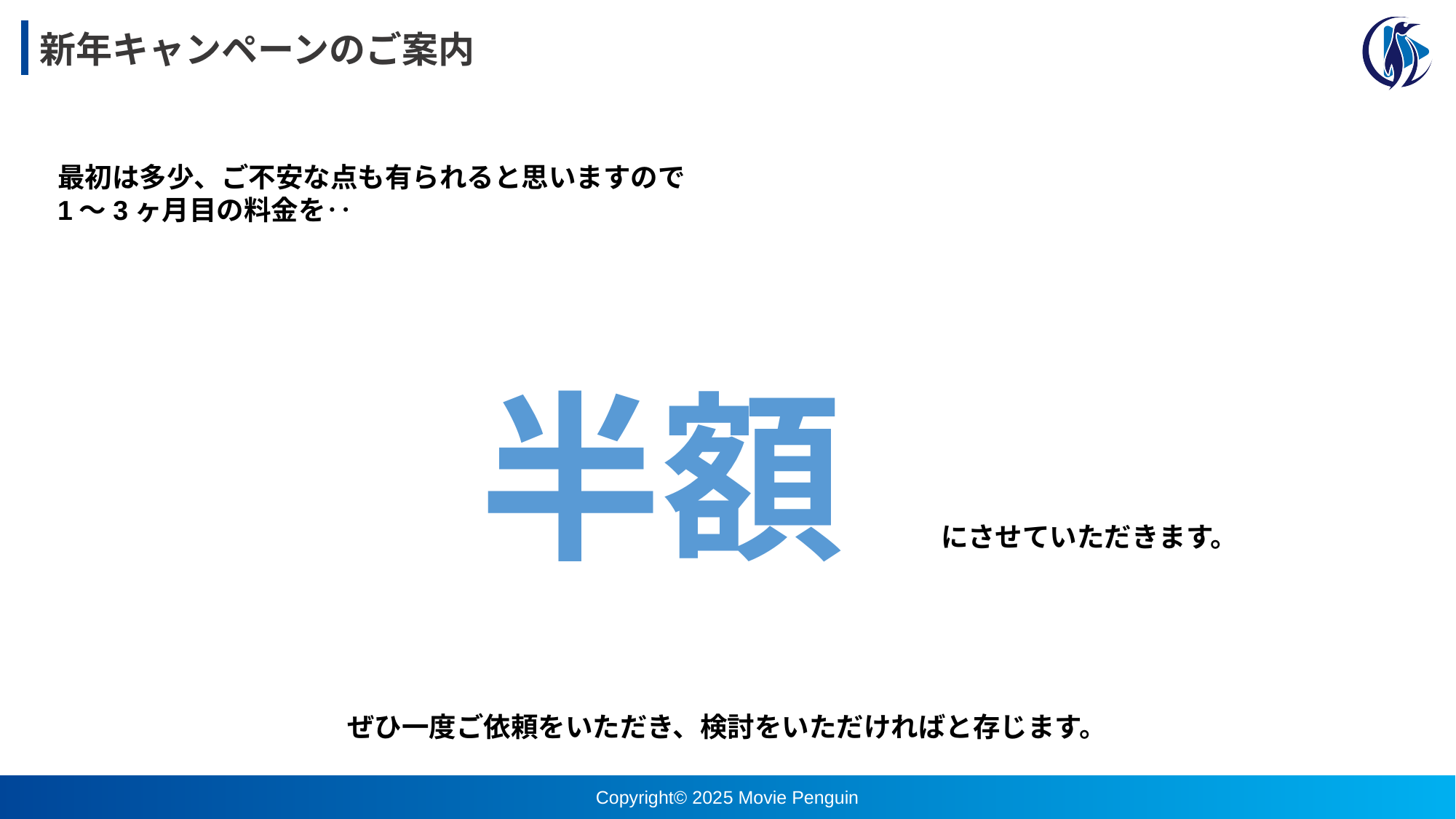

新年キャンペーンのご案内
最初は多少、ご不安な点も有られると思いますので
1〜3ヶ月目の料金を‥
半額
にさせていただきます。
ぜひ一度ご依頼をいただき、検討をいただければと存じます。